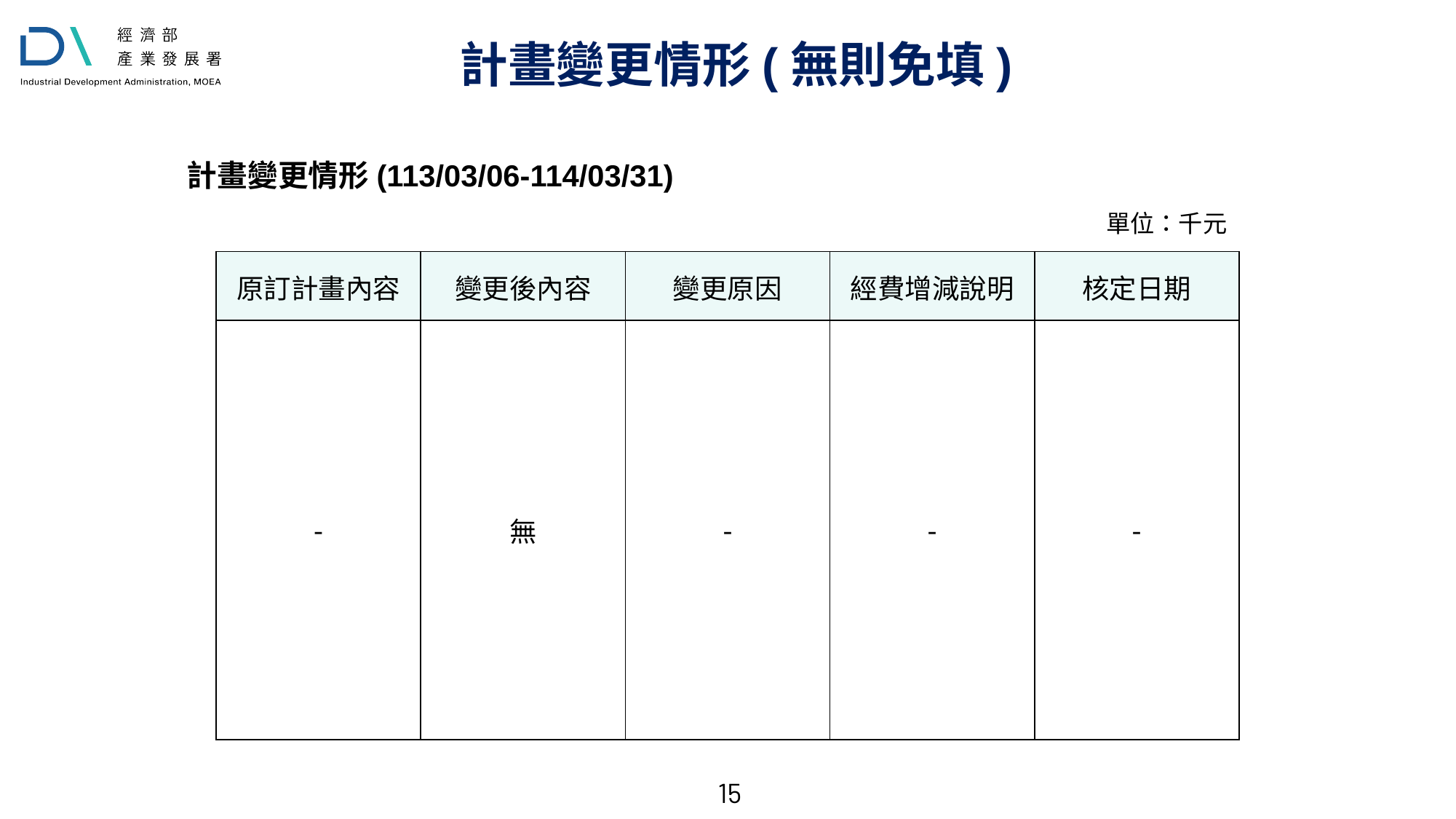

計畫變更情形(無則免填)
計畫變更情形(113/03/06-114/03/31)
單位：千元
| 原訂計畫內容 | 變更後內容 | 變更原因 | 經費增減說明 | 核定日期 |
| --- | --- | --- | --- | --- |
| - | 無 | - | - | - |
15